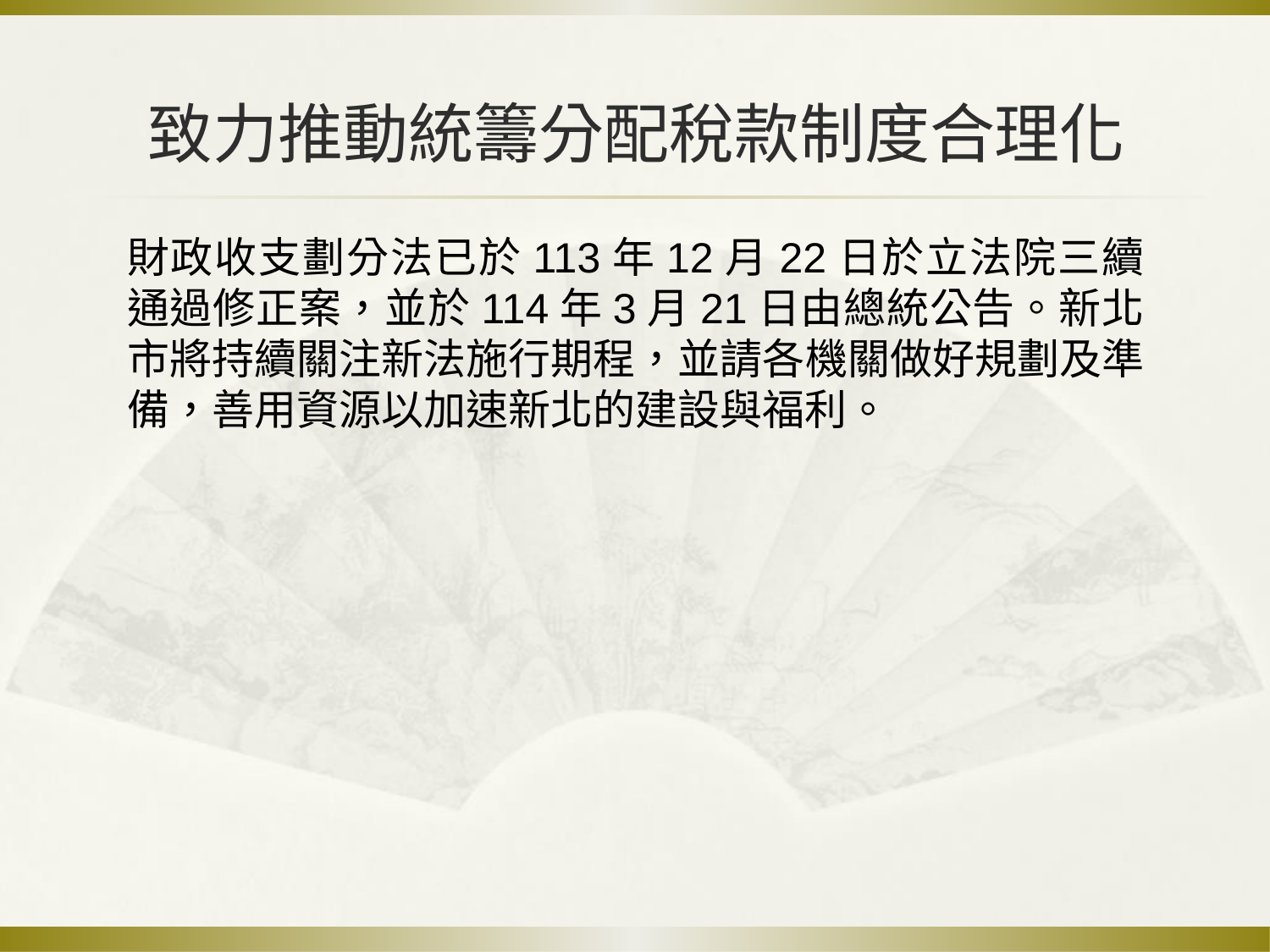

# 致力推動統籌分配稅款制度合理化

財政收支劃分法已於113年12月22日於立法院三續通過修正案，並於114年3月21日由總統公告。新北市將持續關注新法施行期程，並請各機關做好規劃及準備，善用資源以加速新北的建設與福利。